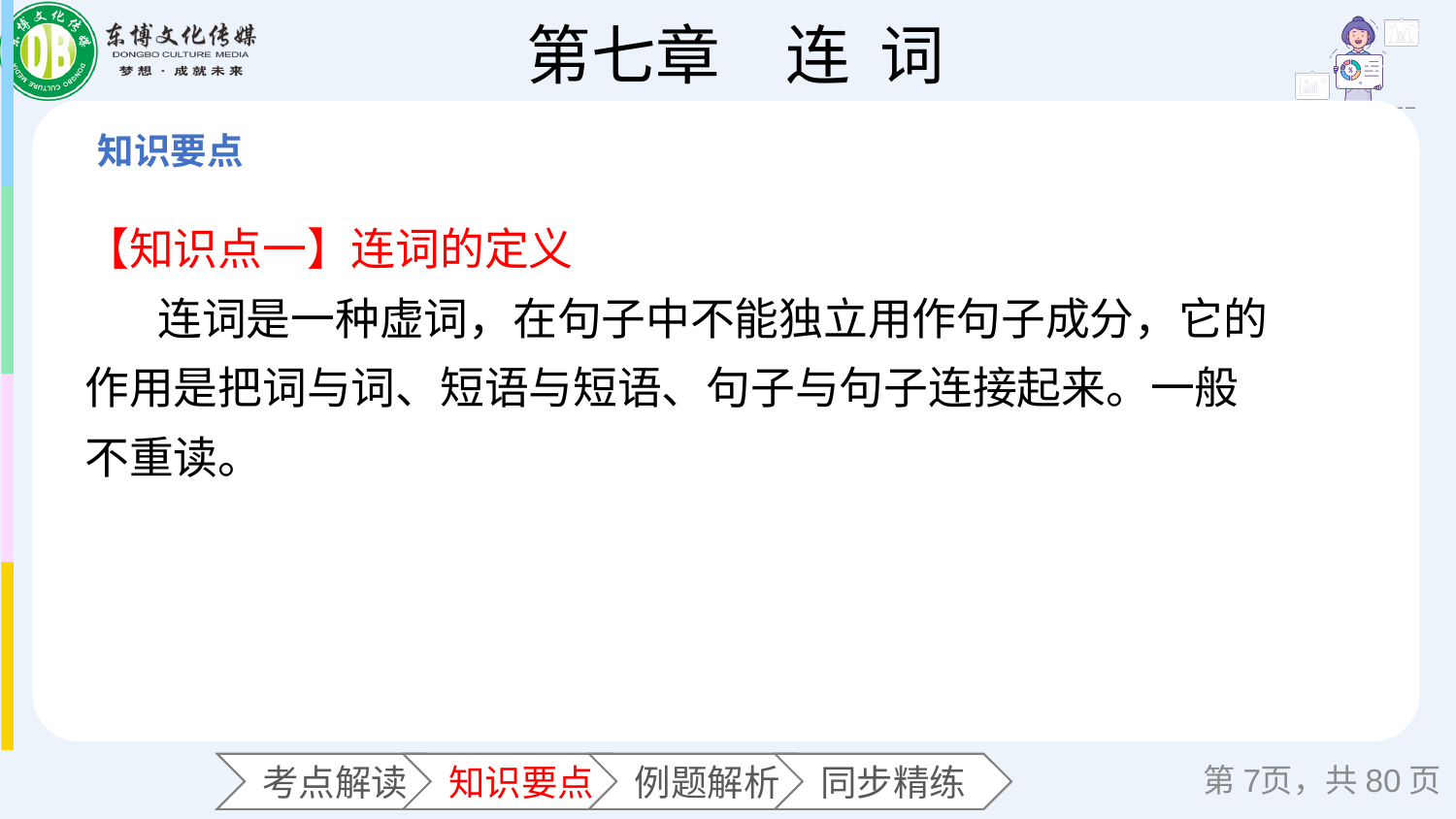

【知识点一】连词的定义
连词是一种虚词，在句子中不能独立用作句子成分，它的作用是把词与词、短语与短语、句子与句子连接起来。一般不重读。
第7页，共80页